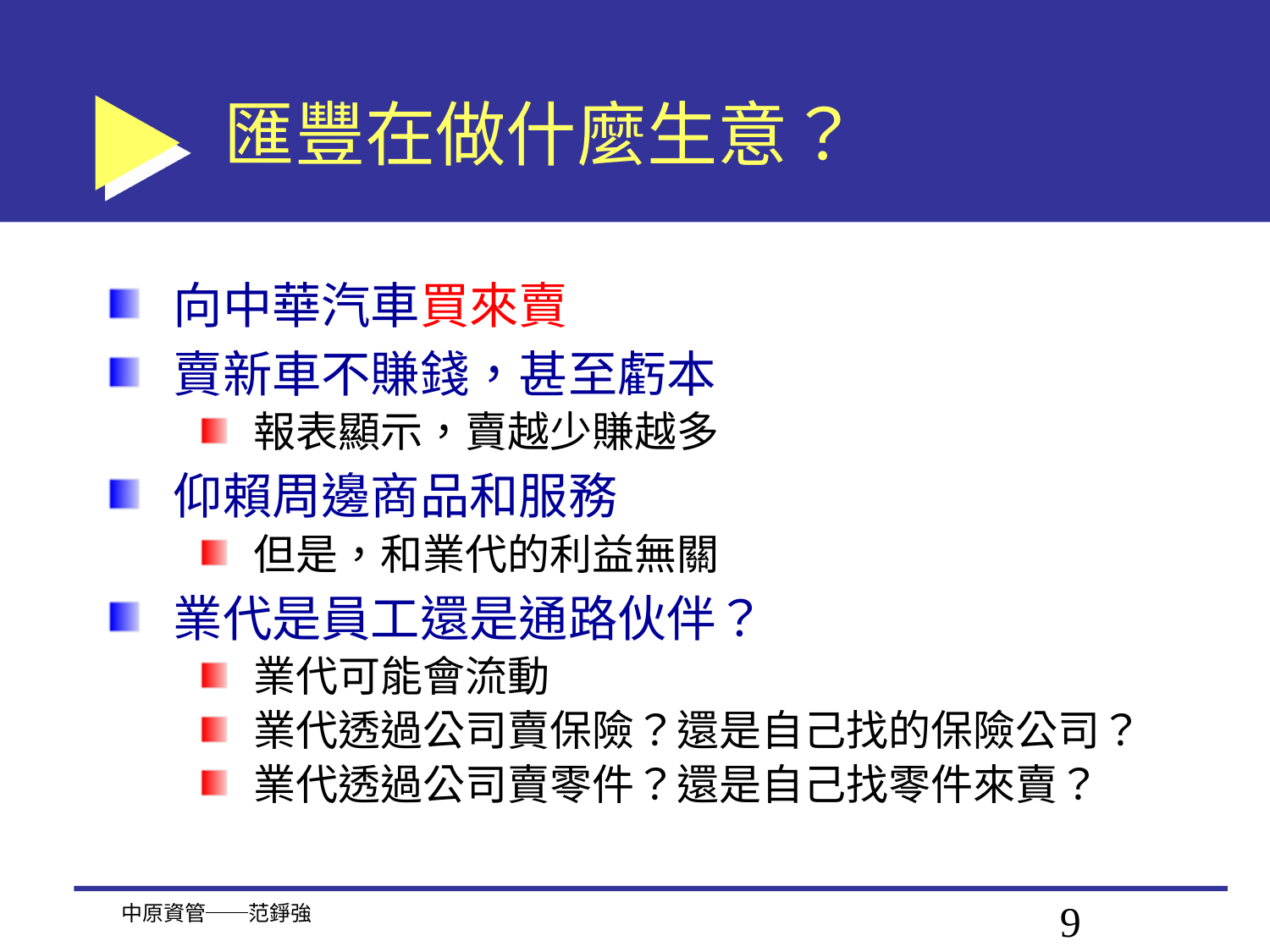

# 匯豐在做什麼生意？
向中華汽車買來賣
賣新車不賺錢，甚至虧本
報表顯示，賣越少賺越多
仰賴周邊商品和服務
但是，和業代的利益無關
業代是員工還是通路伙伴？
業代可能會流動
業代透過公司賣保險？還是自己找的保險公司？
業代透過公司賣零件？還是自己找零件來賣？